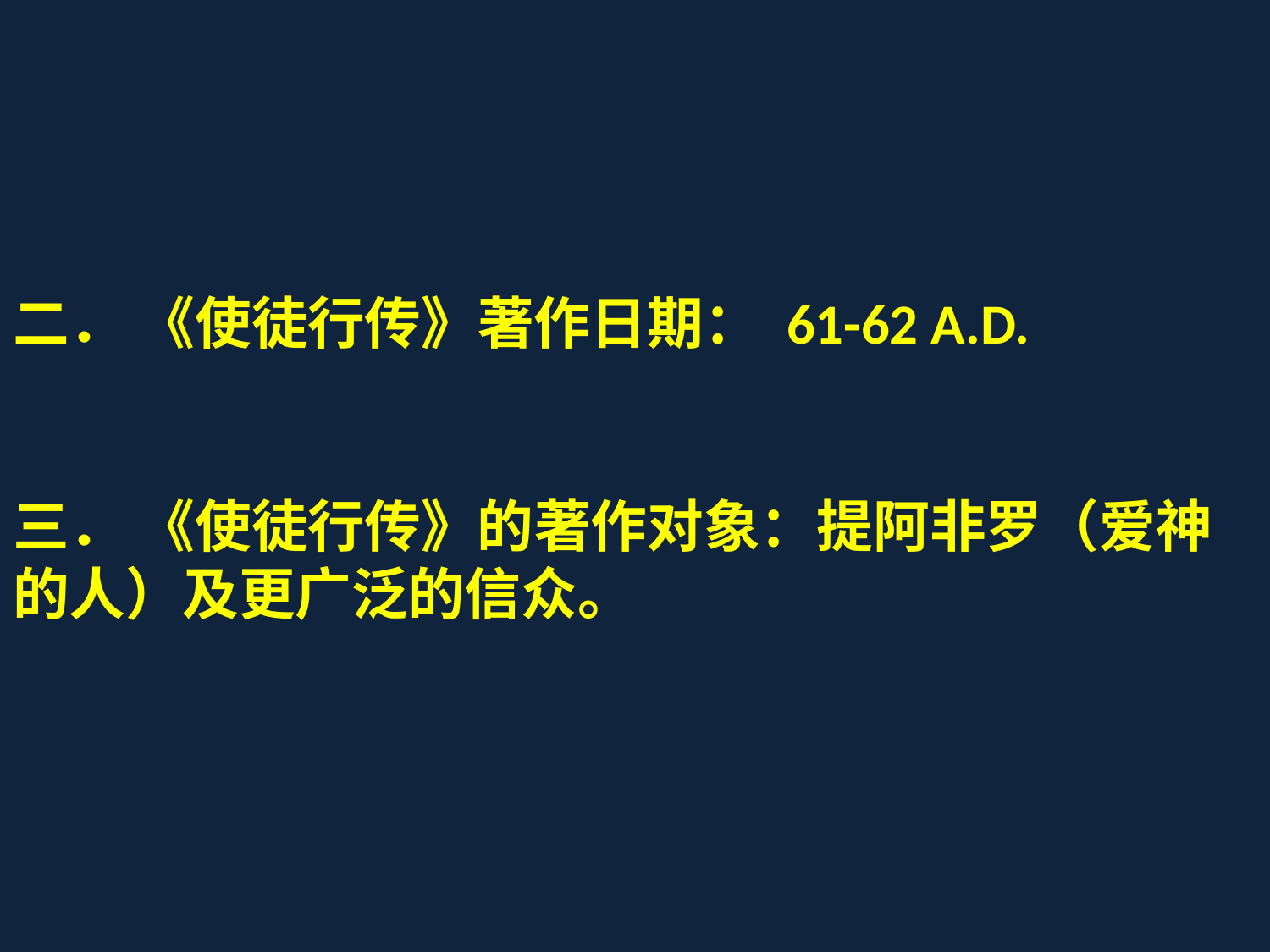

二． 《使徒行传》著作日期： 61-62 A.D.

三． 《使徒行传》的著作对象：提阿非罗（爱神的人）及更广泛的信众。